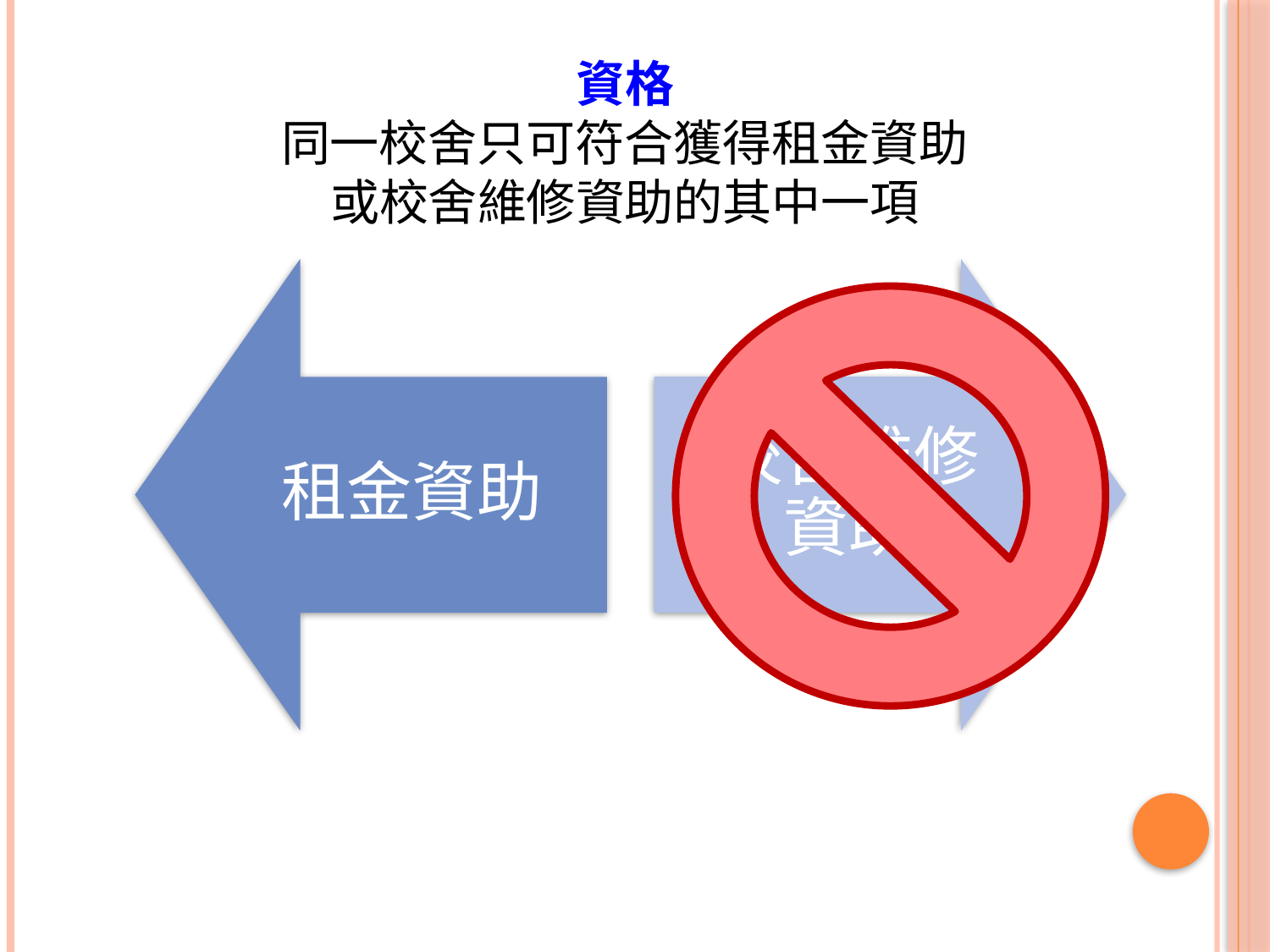

# 資格 同一校舍只可符合獲得租金資助 或校舍維修資助的其中一項
租金資助
校舍維修資助